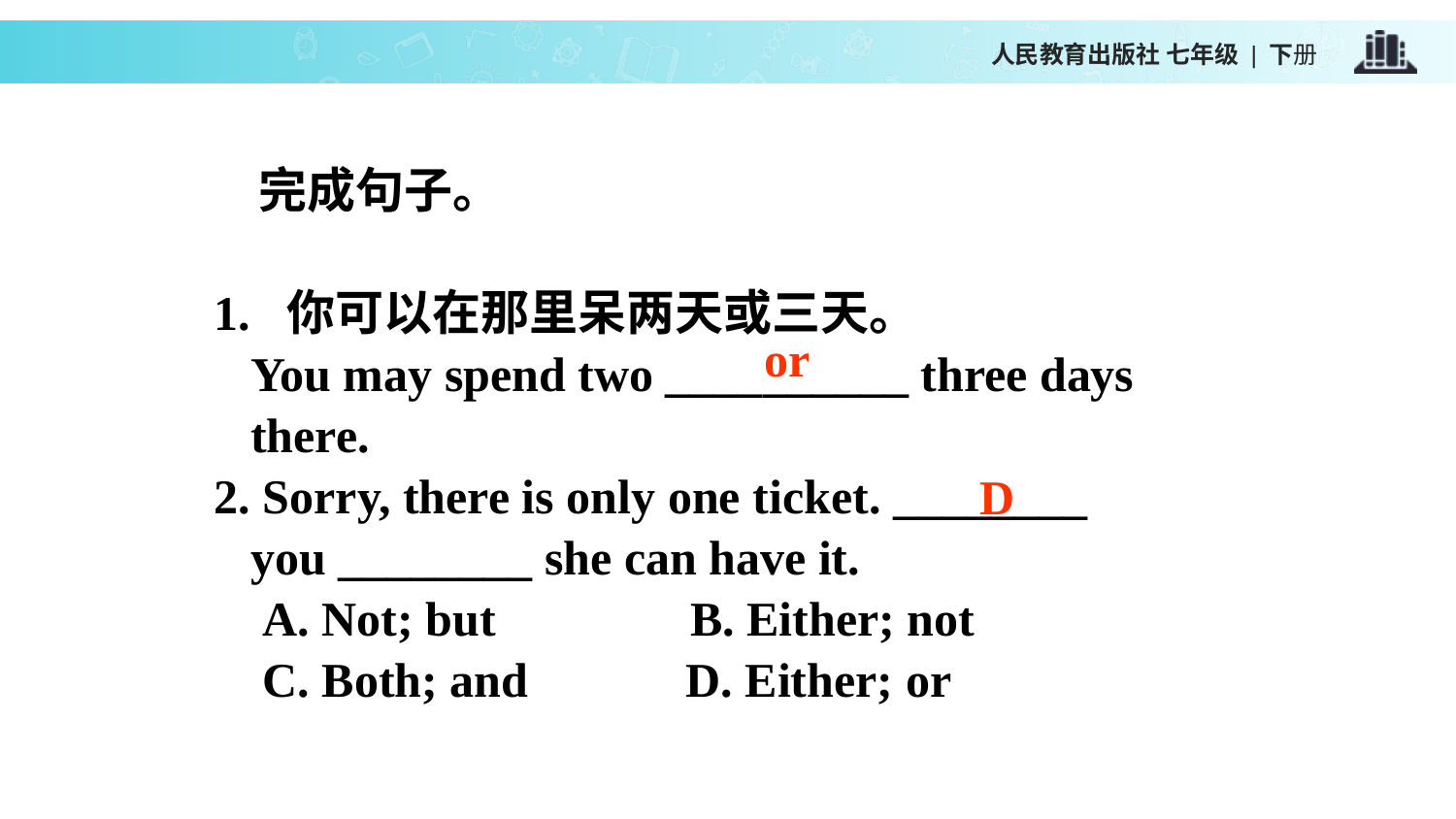

完成句子。

1.  你可以在那里呆两天或三天。
   You may spend two __________ three days
   there.
2. Sorry, there is only one ticket. ________
   you ________ she can have it.
    A. Not; but                B. Either; not
    C. Both; and             D. Either; or
or
D